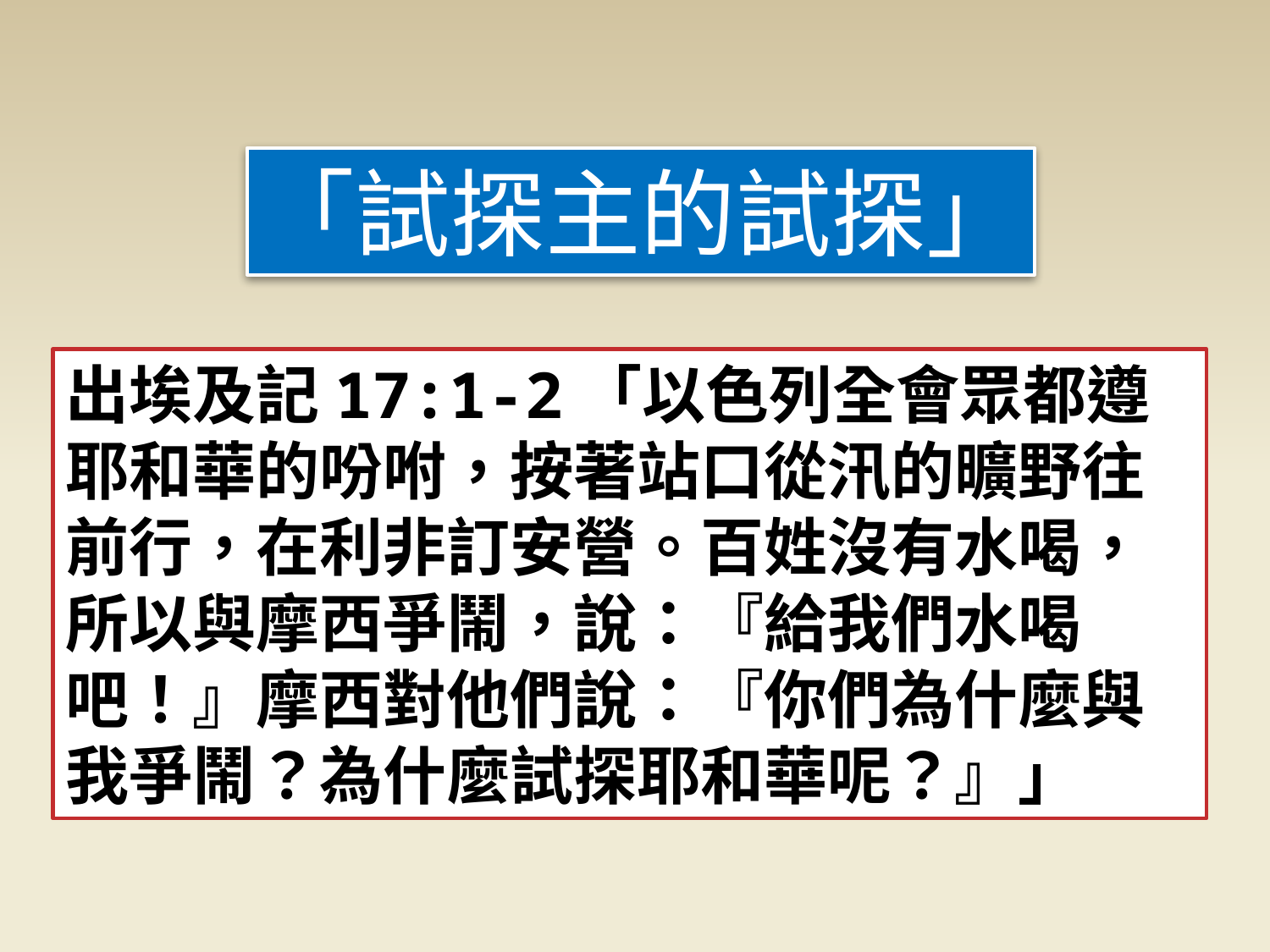

「試探主的試探」
出埃及記17:1-2「以色列全會眾都遵耶和華的吩咐，按著站口從汛的曠野往前行，在利非訂安營。百姓沒有水喝，所以與摩西爭鬧，說：『給我們水喝吧！』摩西對他們說：『你們為什麼與我爭鬧？為什麼試探耶和華呢？』」